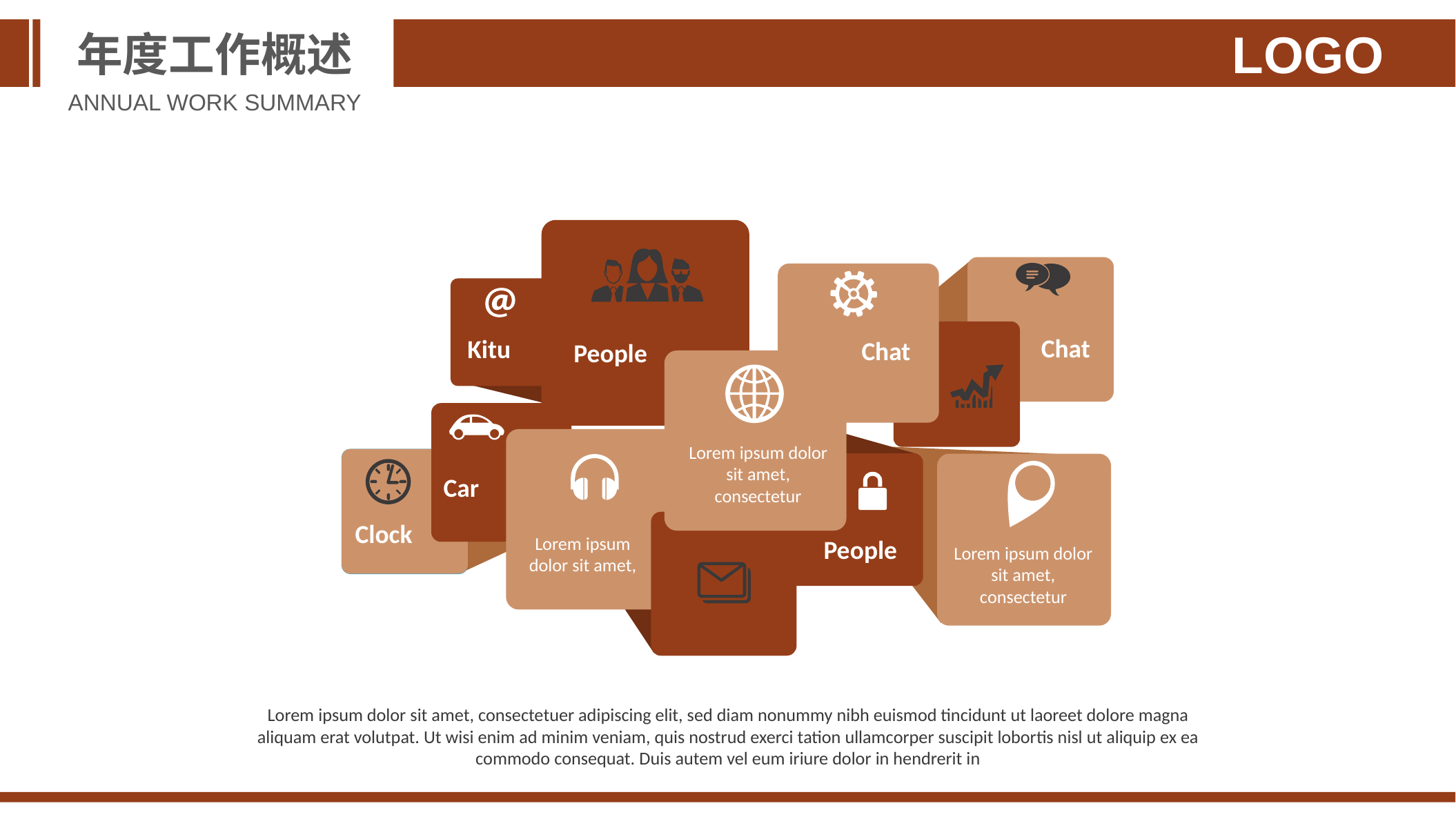

年度工作概述
LOGO
ANNUAL WORK SUMMARY

Chat
Kitu
Chat
People

Lorem ipsum dolor sit amet, consectetur

Car

Clock

Lorem ipsum
dolor sit amet,
People
Lorem ipsum dolor sit amet, consectetur

Lorem ipsum dolor sit amet, consectetuer adipiscing elit, sed diam nonummy nibh euismod tincidunt ut laoreet dolore magna aliquam erat volutpat. Ut wisi enim ad minim veniam, quis nostrud exerci tation ullamcorper suscipit lobortis nisl ut aliquip ex ea commodo consequat. Duis autem vel eum iriure dolor in hendrerit in